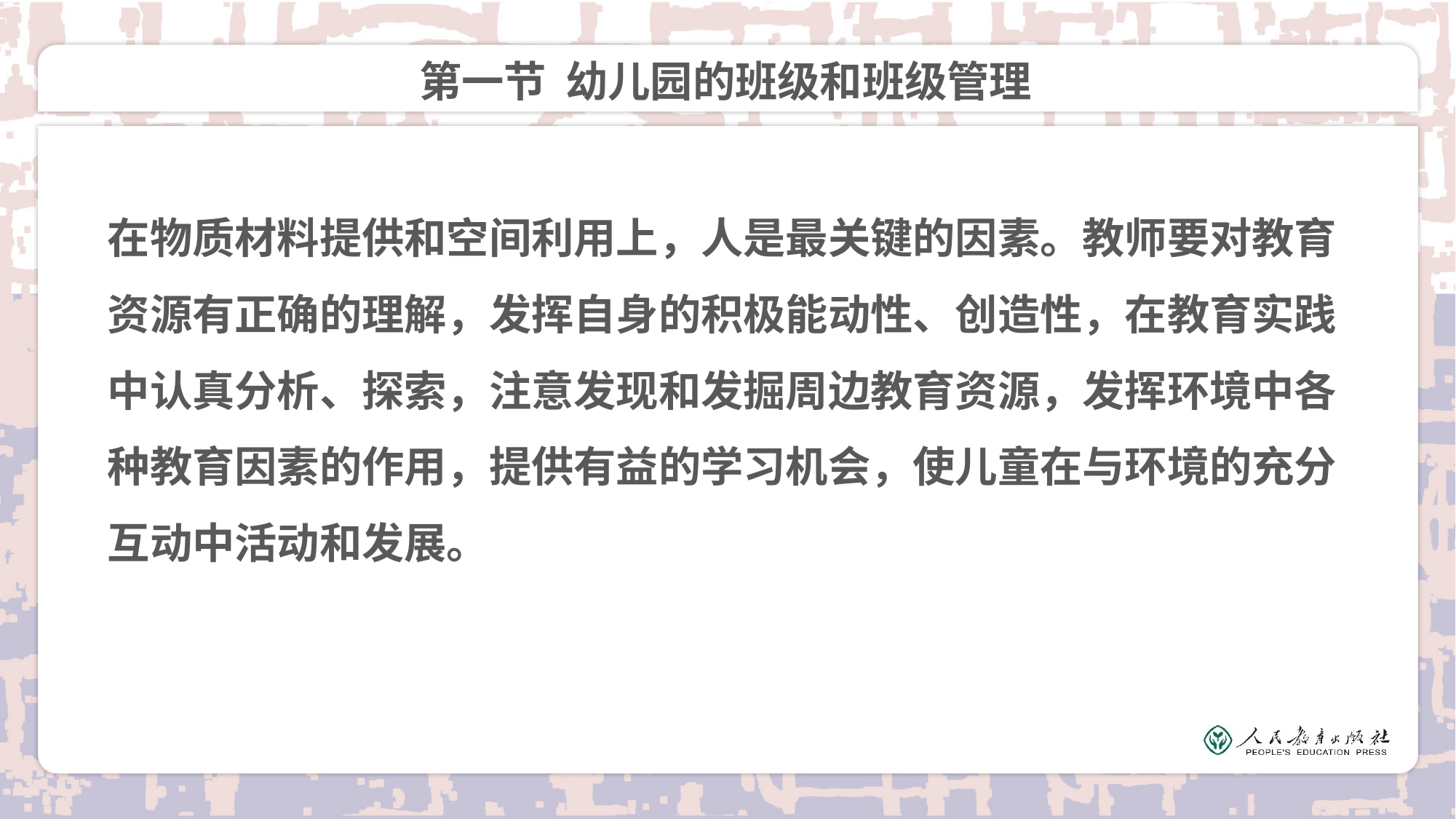

# 第一节  幼儿园的班级和班级管理
在物质材料提供和空间利用上，人是最关键的因素。教师要对教育资源有正确的理解，发挥自身的积极能动性、创造性，在教育实践中认真分析、探索，注意发现和发掘周边教育资源，发挥环境中各种教育因素的作用，提供有益的学习机会，使儿童在与环境的充分互动中活动和发展。